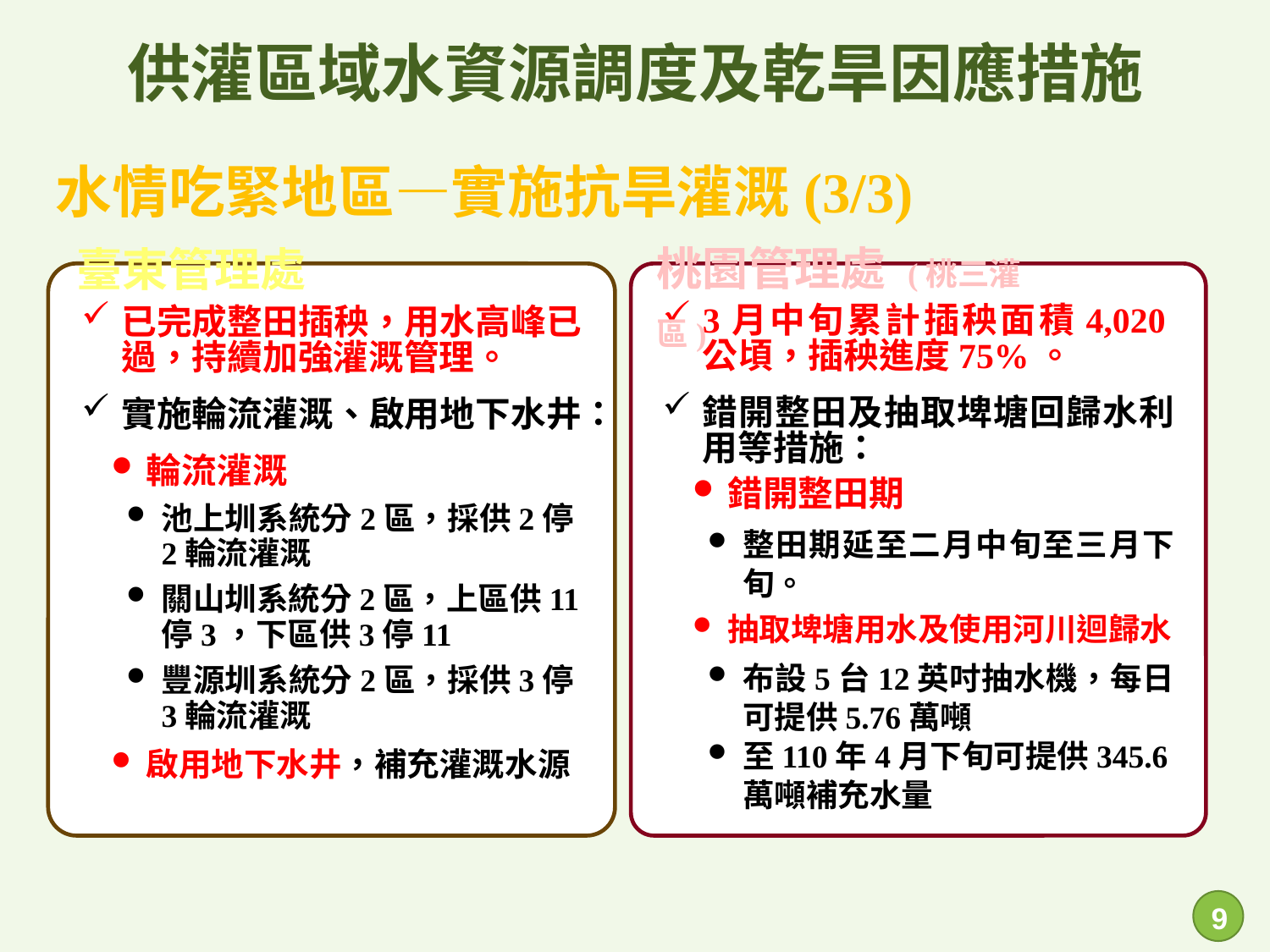

# 供灌區域水資源調度及乾旱因應措施
水情吃緊地區—實施抗旱灌溉(3/3)
桃園管理處 (桃三灌區)
臺東管理處
已完成整田插秧，用水高峰已過，持續加強灌溉管理。
實施輪流灌溉、啟用地下水井：
輪流灌溉
池上圳系統分2區，採供2停2輪流灌溉
關山圳系統分2區，上區供11停3，下區供3停11
豐源圳系統分2區，採供3停3輪流灌溉
啟用地下水井，補充灌溉水源
3月中旬累計插秧面積4,020公頃，插秧進度75%。
錯開整田及抽取埤塘回歸水利用等措施：
錯開整田期
整田期延至二月中旬至三月下旬。
抽取埤塘用水及使用河川迴歸水
布設5台12英吋抽水機，每日可提供5.76萬噸
至110年4月下旬可提供345.6萬噸補充水量
9